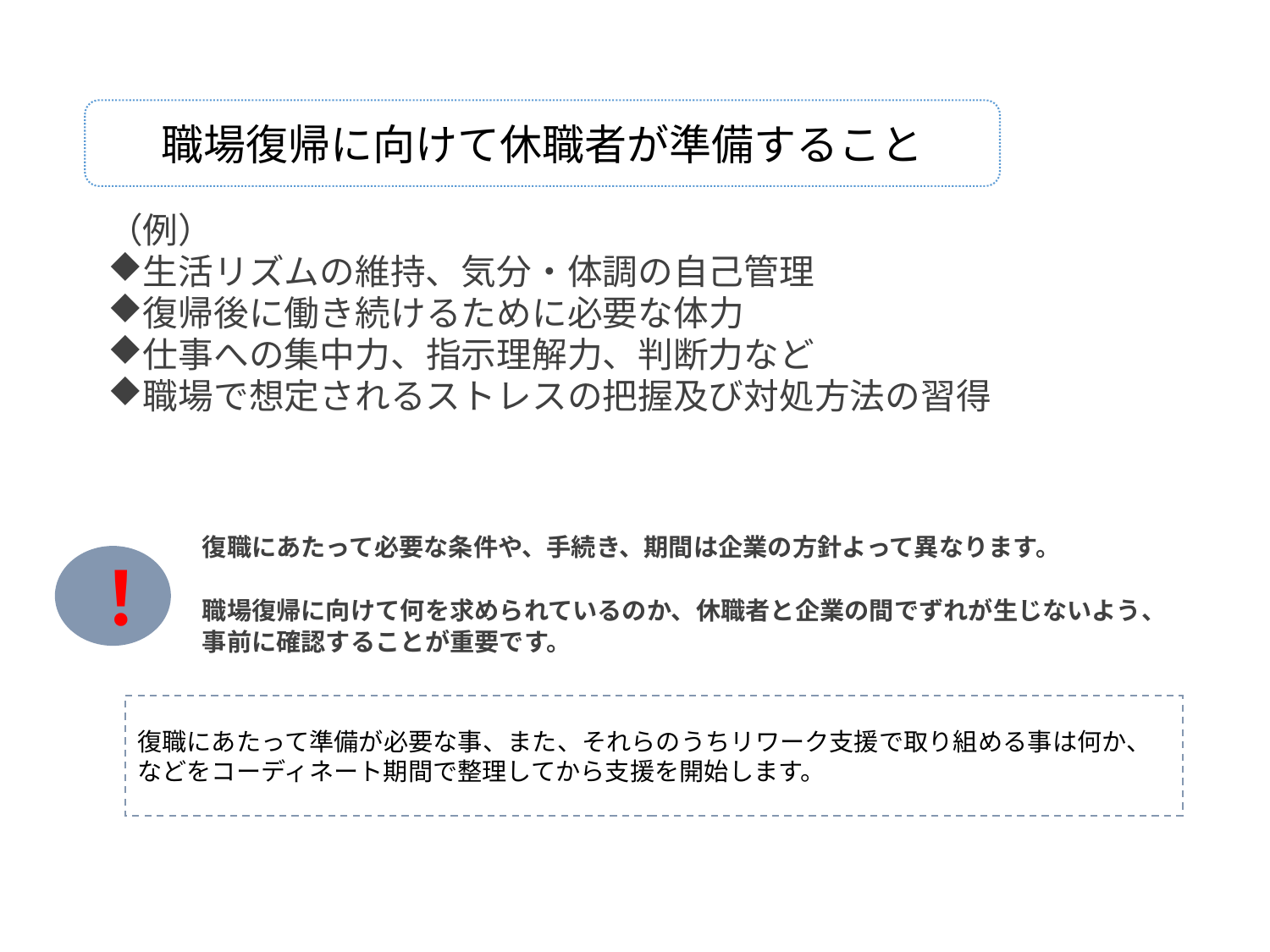

職場復帰に向けて休職者が準備すること
（例）
生活リズムの維持、気分・体調の自己管理
復帰後に働き続けるために必要な体力
仕事への集中力、指示理解力、判断力など
職場で想定されるストレスの把握及び対処方法の習得

　復職にあたって必要な条件や、手続き、期間は企業の方針よって異なります。

　職場復帰に向けて何を求められているのか、休職者と企業の間でずれが生じないよう、
　事前に確認することが重要です。

！
復職にあたって準備が必要な事、また、それらのうちリワーク支援で取り組める事は何か、などをコーディネート期間で整理してから支援を開始します。